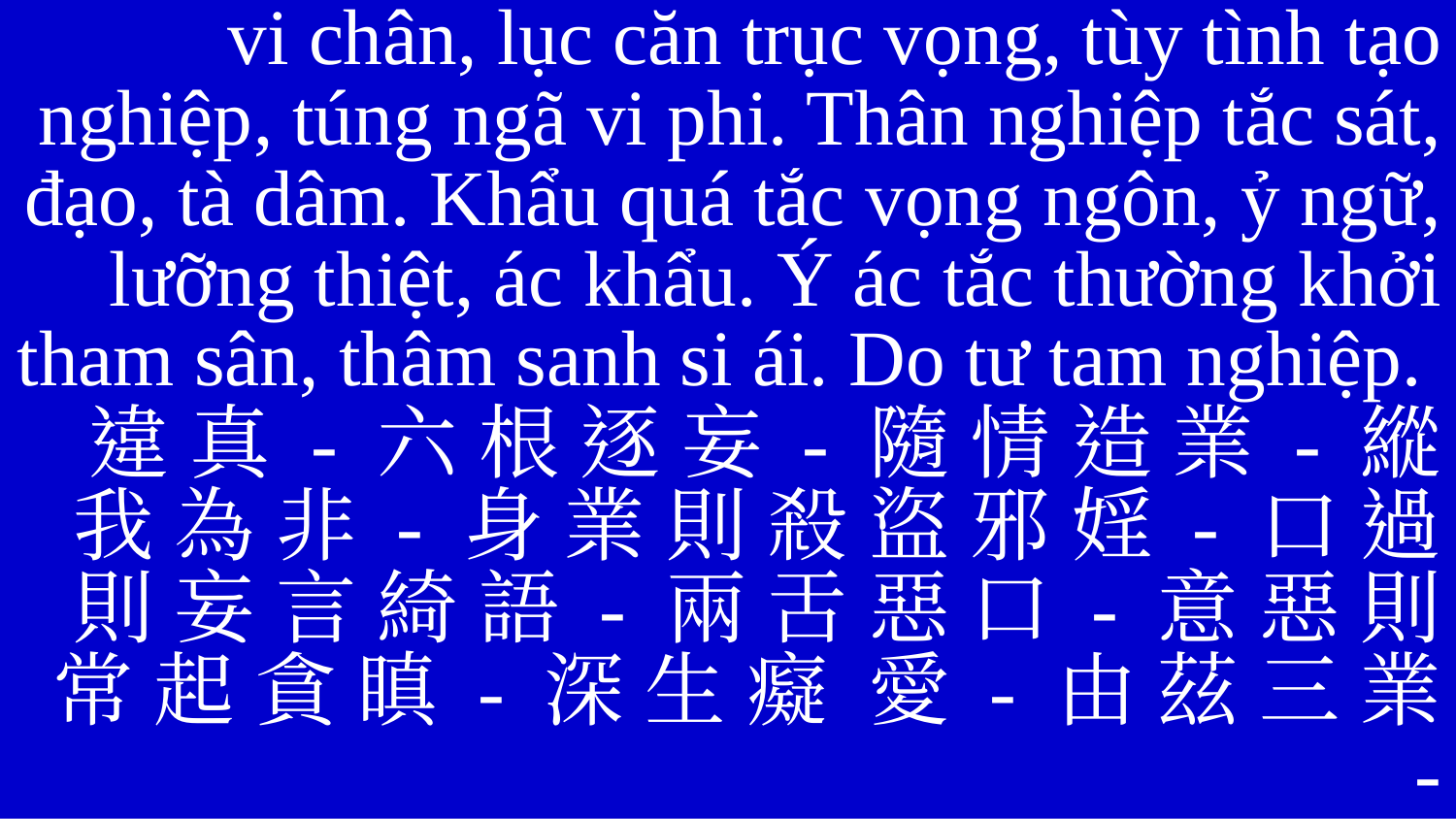

vi chân, lục căn trục vọng, tùy tình tạo nghiệp, túng ngã vi phi. Thân nghiệp tắc sát, đạo, tà dâm. Khẩu quá tắc vọng ngôn, ỷ ngữ, lưỡng thiệt, ác khẩu. Ý ác tắc thường khởi tham sân, thâm sanh si ái. Do tư tam nghiệp.
違 真 - 六 根 逐 妄 - 隨 情 造 業 - 縱 我 為 非 - 身 業 則 殺 盜 邪 婬 - 口 過 則 妄 言 綺 語 - 兩 舌 惡 口 - 意 惡 則 常 起 貪 瞋 - 深 生 癡  愛 - 由 茲 三 業 -